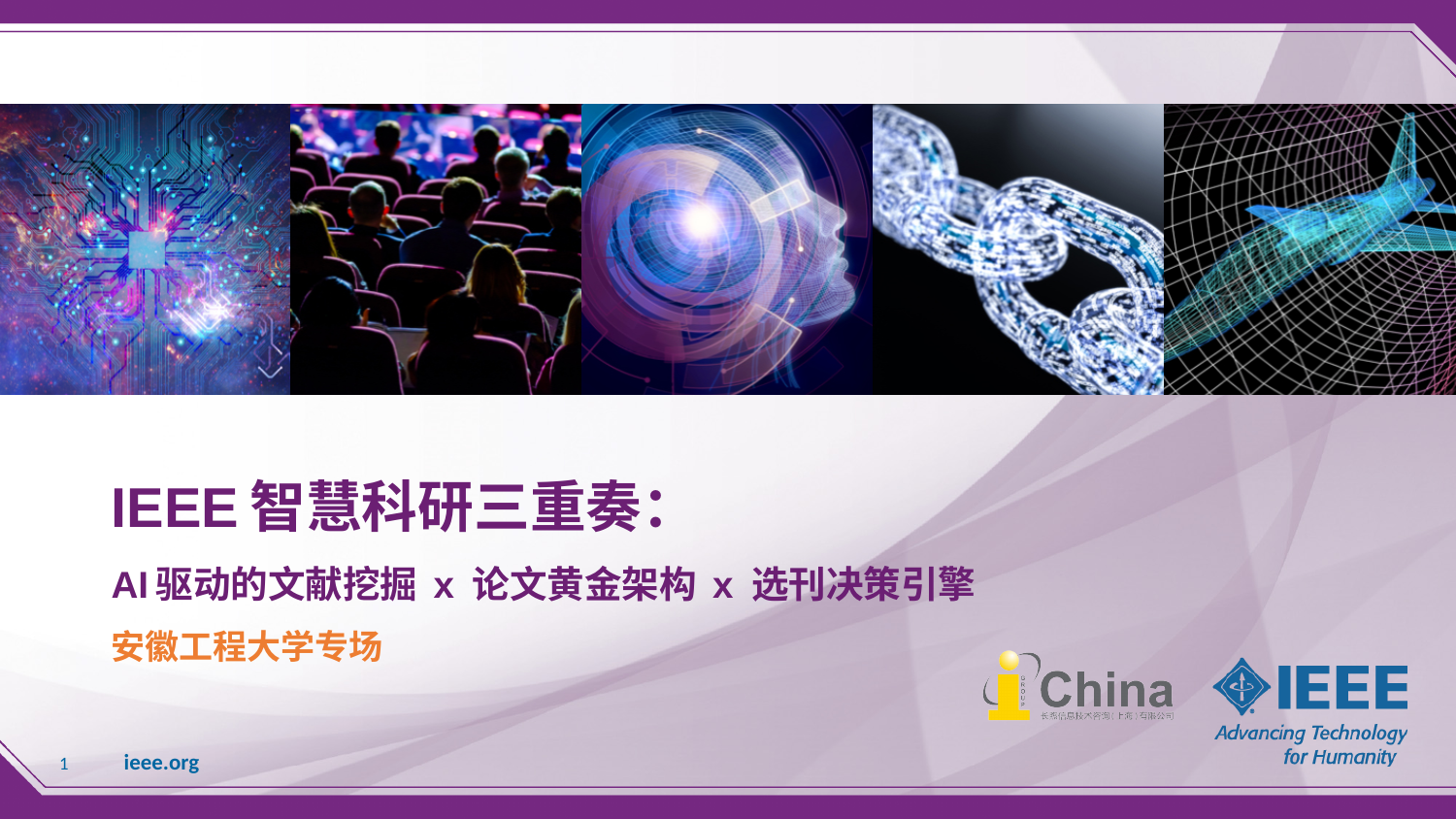

# IEEE智慧科研三重奏： AI驱动的文献挖掘 x 论文黄金架构 x 选刊决策引擎 安徽工程大学专场
1